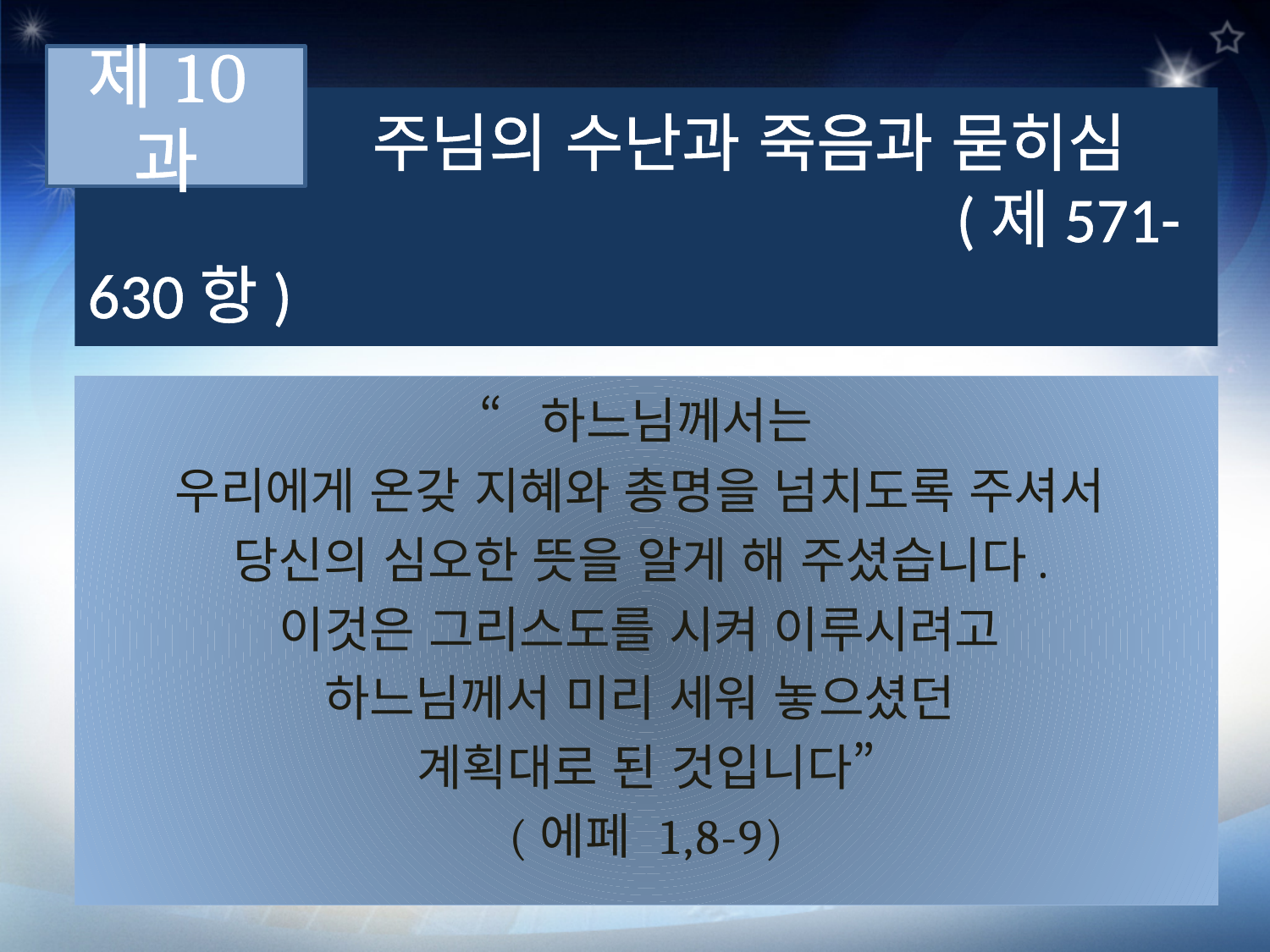

제10과
                   주님의 수난과 죽음과 묻히심
                                                (제571-630항)
 “하느님께서는
우리에게 온갖 지혜와 총명을 넘치도록 주셔서
당신의 심오한 뜻을 알게 해 주셨습니다.
이것은 그리스도를 시켜 이루시려고
하느님께서 미리 세워 놓으셨던
계획대로 된 것입니다”
(에페 1,8-9)